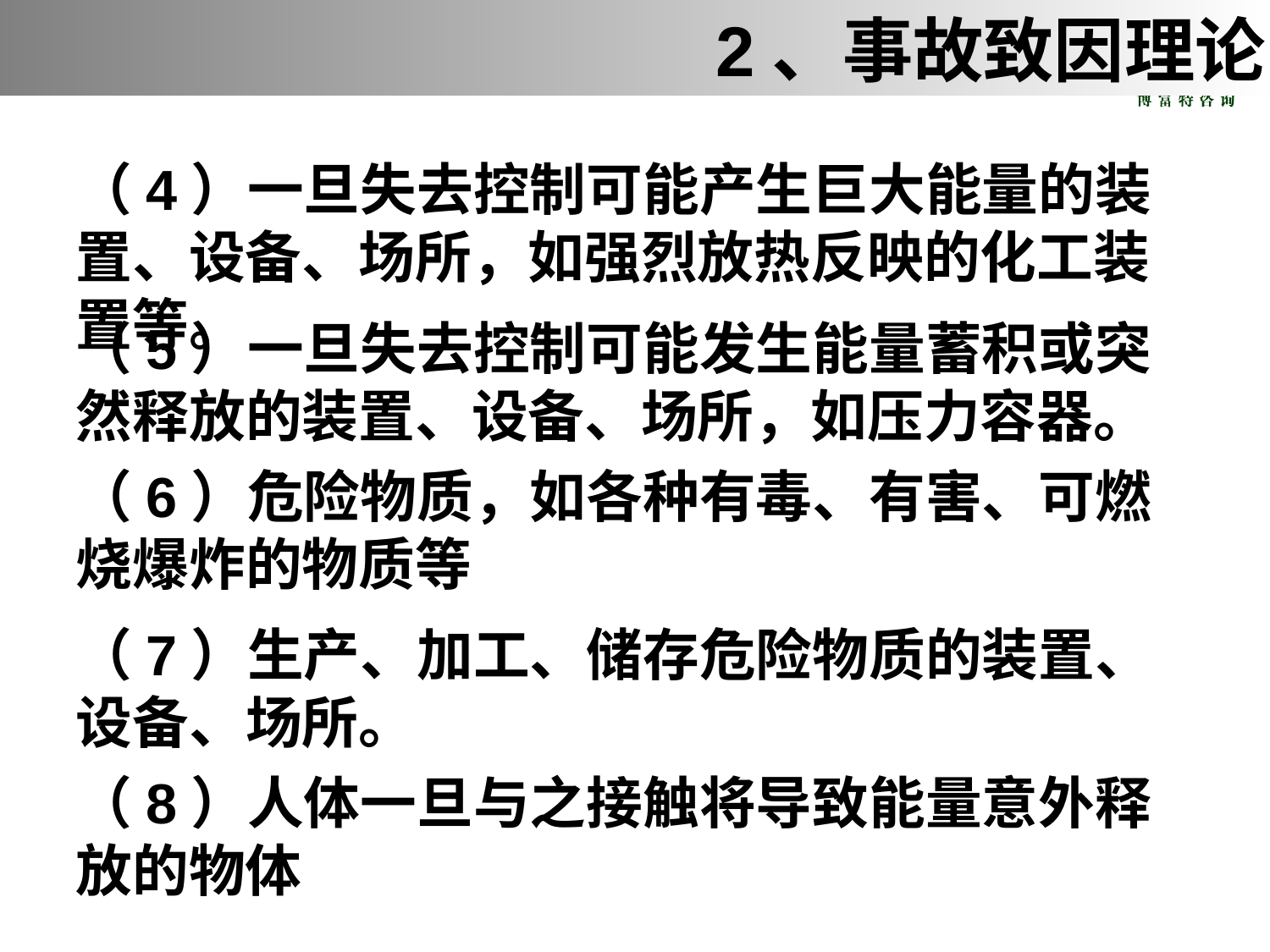

2、事故致因理论
（4）一旦失去控制可能产生巨大能量的装置、设备、场所，如强烈放热反映的化工装置等。
（5）一旦失去控制可能发生能量蓄积或突然释放的装置、设备、场所，如压力容器。
（6）危险物质，如各种有毒、有害、可燃烧爆炸的物质等
（7）生产、加工、储存危险物质的装置、设备、场所。
（8）人体一旦与之接触将导致能量意外释放的物体